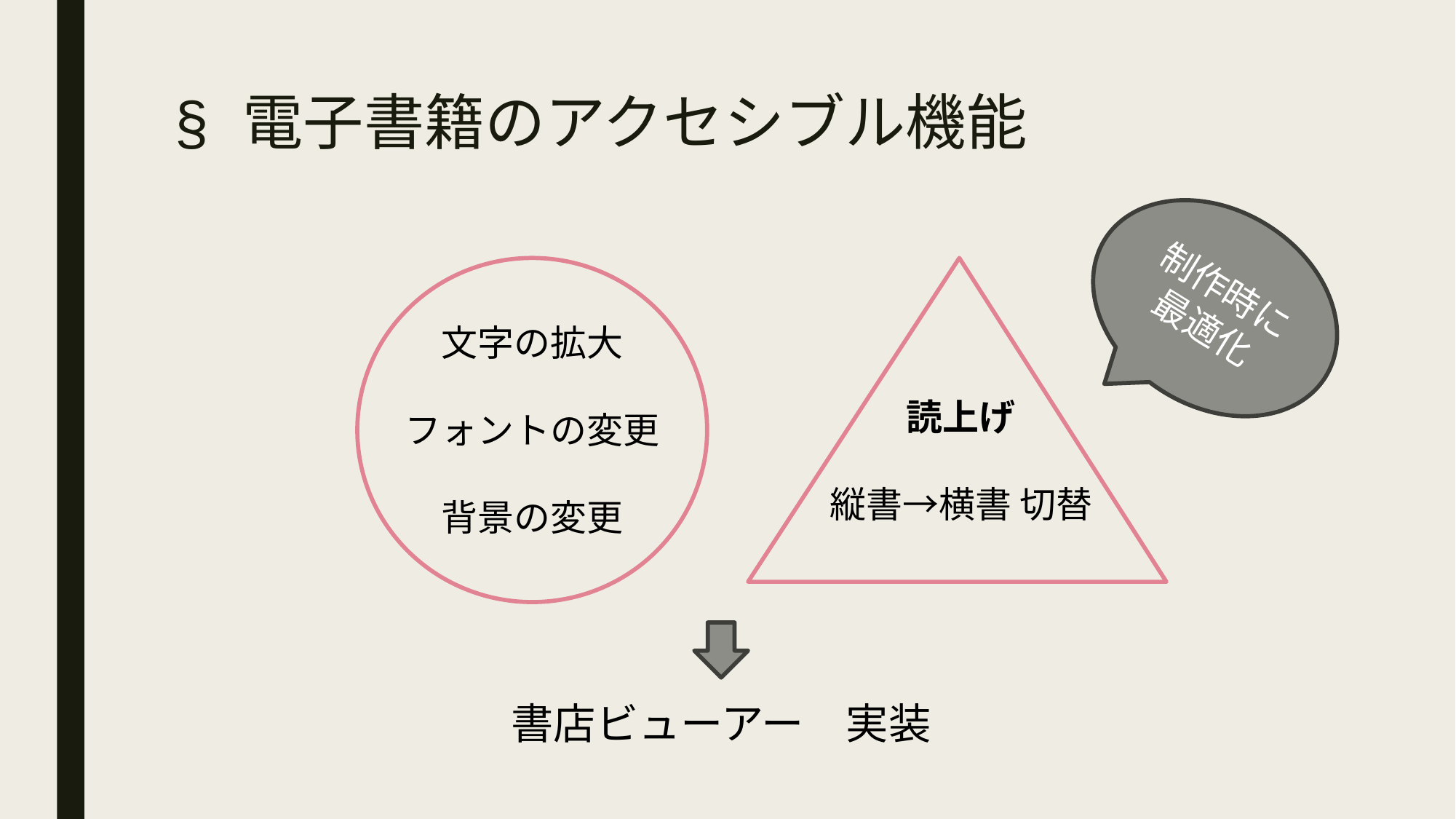

# § 電子書籍のアクセシブル機能
制作時に
最適化

文字の拡大

フォントの変更

背景の変更

読上げ

縦書→横書 切替

書店ビューアー　実装